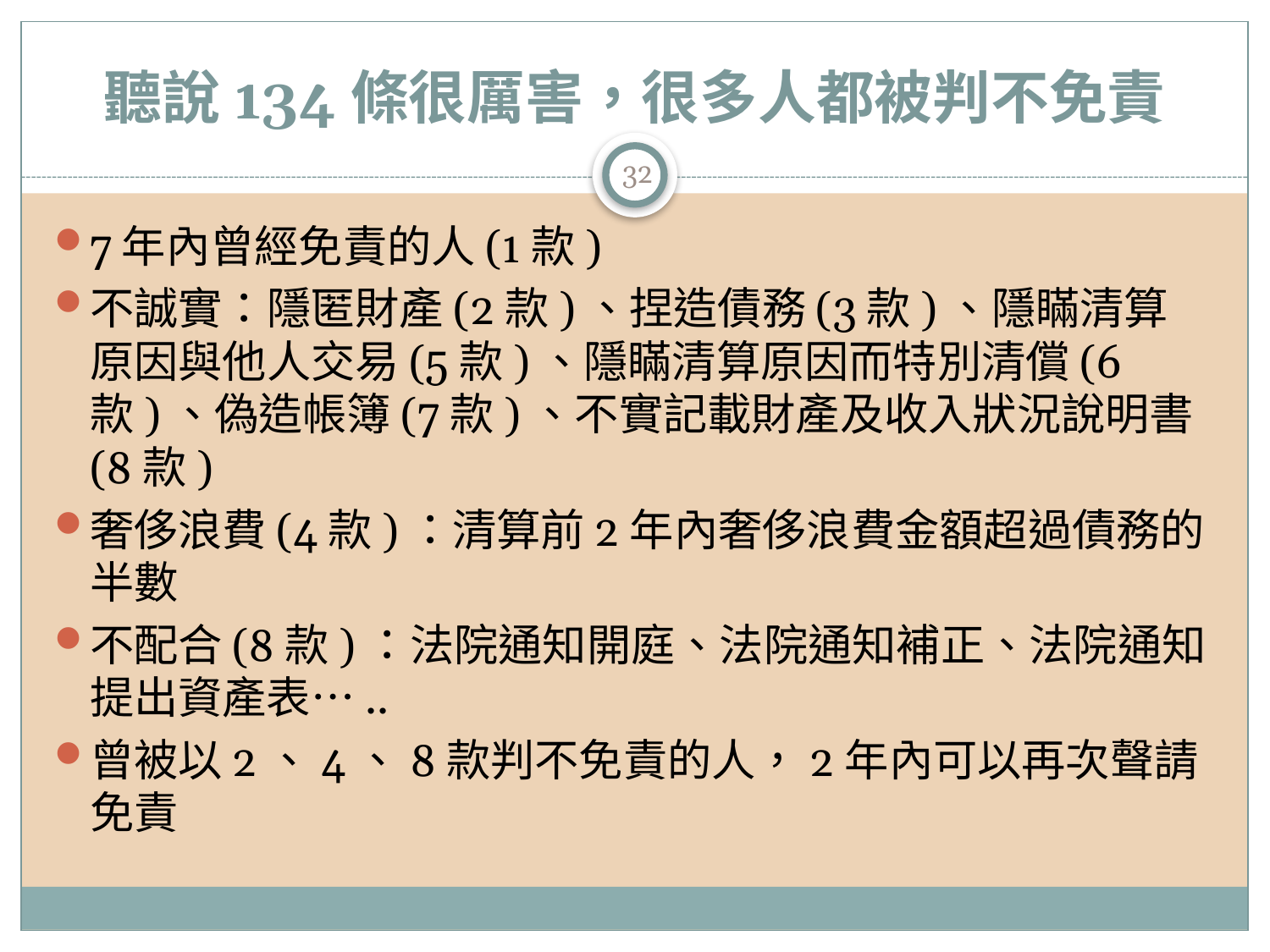

# 聽說134條很厲害，很多人都被判不免責
32
7年內曾經免責的人(1款)
不誠實：隱匿財產(2款)、捏造債務(3款)、隱瞞清算原因與他人交易(5款)、隱瞞清算原因而特別清償(6款)、偽造帳簿(7款)、不實記載財產及收入狀況說明書(8款)
奢侈浪費(4款)：清算前2年內奢侈浪費金額超過債務的半數
不配合(8款)：法院通知開庭、法院通知補正、法院通知提出資產表…..
曾被以2、4、8款判不免責的人，2年內可以再次聲請免責